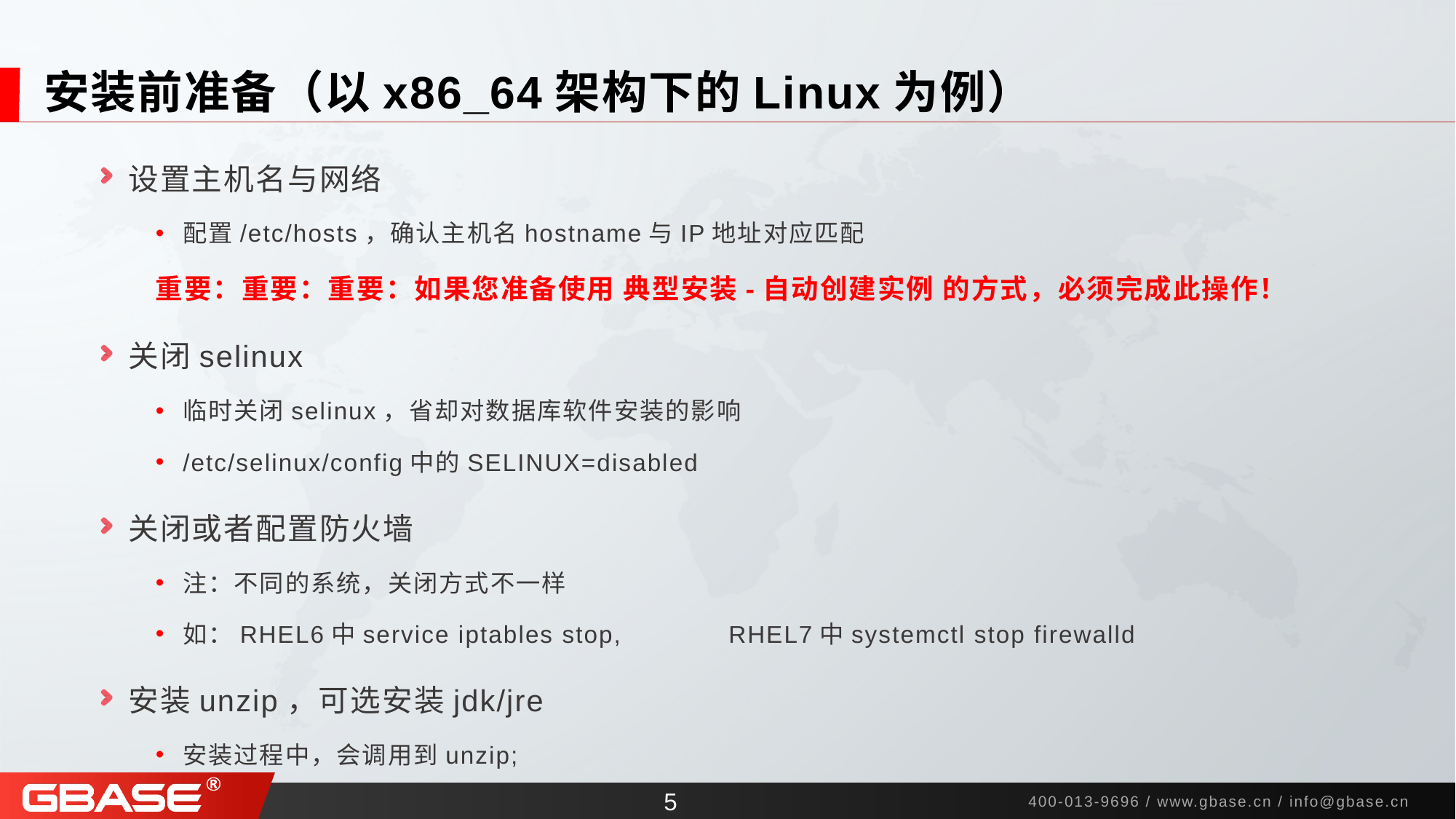

# 安装前准备（以x86_64架构下的Linux为例）
设置主机名与网络
配置/etc/hosts，确认主机名hostname与IP地址对应匹配
重要：重要：重要：如果您准备使用 典型安装-自动创建实例 的方式，必须完成此操作！
关闭selinux
临时关闭selinux，省却对数据库软件安装的影响
/etc/selinux/config中的SELINUX=disabled
关闭或者配置防火墙
注：不同的系统，关闭方式不一样
如：RHEL6中service iptables stop,	RHEL7中systemctl stop firewalld
安装unzip，可选安装jdk/jre
安装过程中，会调用到unzip;